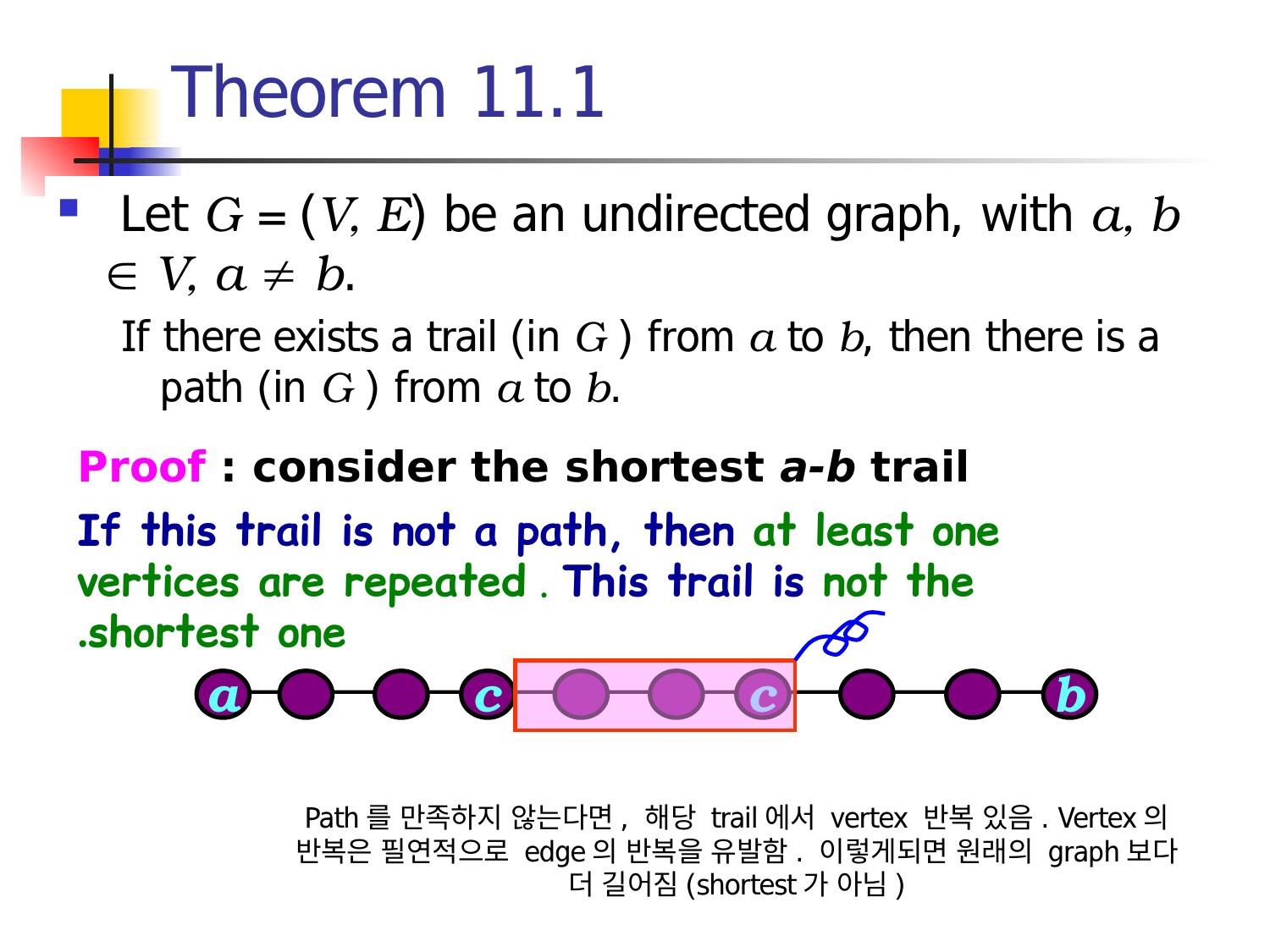

# Theorem 11.1
 Let G = (V, E) be an undirected graph, with a, b ∈ V, a ≠ b.
If there exists a trail (in G ) from a to b, then there is a path (in G ) from a to b.
Proof : consider the shortest a-b trail
If this trail is not a path, then at least one vertices are repeated . This trail is not the shortest one.

a

c

c

b

Path를 만족하지 않는다면, 해당 trail에서 vertex 반복 있음. Vertex의 반복은 필연적으로 edge의 반복을 유발함. 이렇게되면 원래의 graph보다 더 길어짐(shortest가 아님)